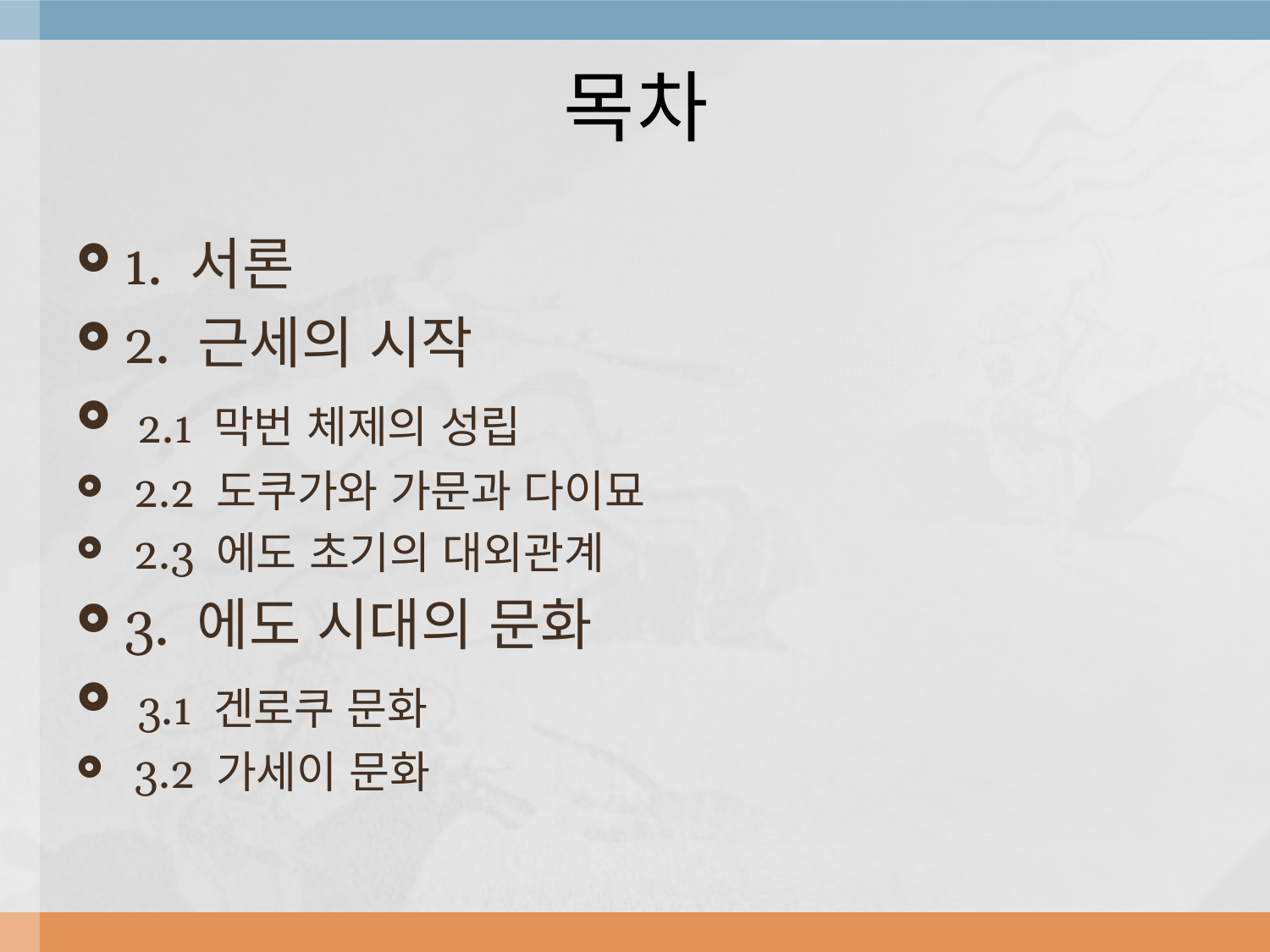

# 목차
1. 서론
2. 근세의 시작
 2.1 막번 체제의 성립
 2.2 도쿠가와 가문과 다이묘
 2.3 에도 초기의 대외관계
3. 에도 시대의 문화
 3.1 겐로쿠 문화
 3.2 가세이 문화